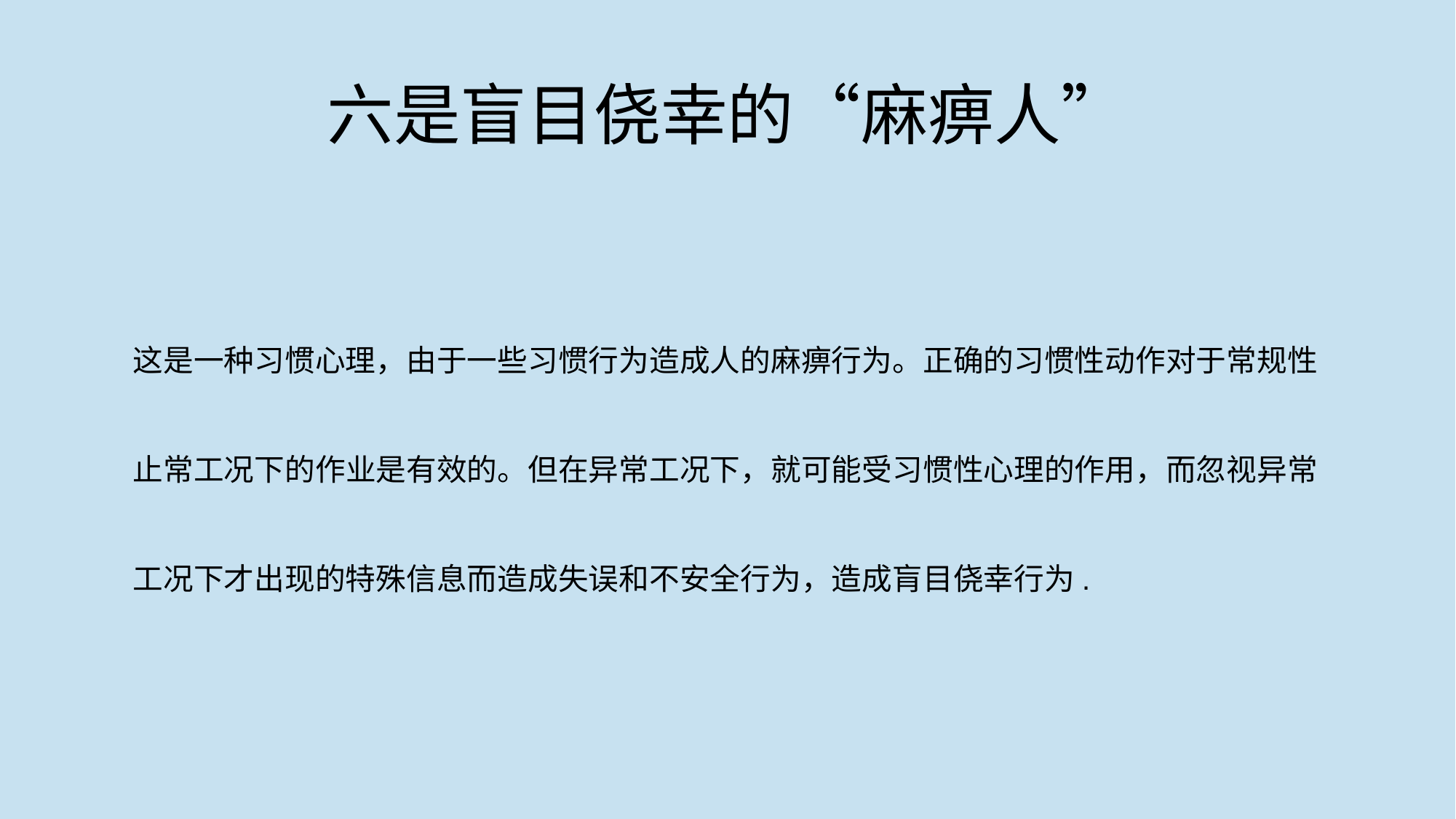

六是盲目侥幸的“麻痹人”
这是一种习惯心理，由于一些习惯行为造成人的麻痹行为。正确的习惯性动作对于常规性止常工况下的作业是有效的。但在异常工况下，就可能受习惯性心理的作用，而忽视异常工况下才出现的特殊信息而造成失误和不安全行为，造成肓目侥幸行为.